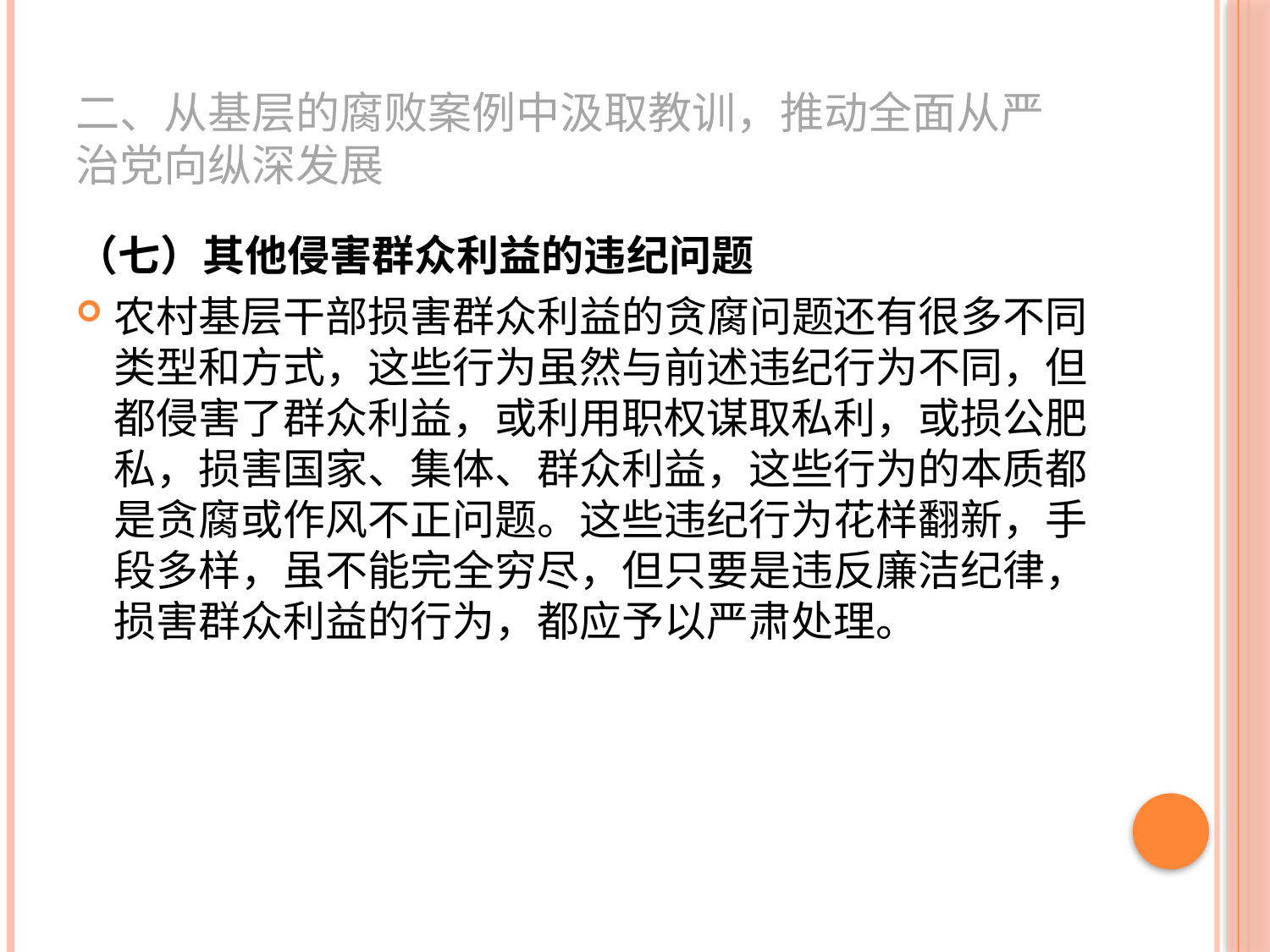

# 二、从基层的腐败案例中汲取教训，推动全面从严治党向纵深发展
（七）其他侵害群众利益的违纪问题
农村基层干部损害群众利益的贪腐问题还有很多不同类型和方式，这些行为虽然与前述违纪行为不同，但都侵害了群众利益，或利用职权谋取私利，或损公肥私，损害国家、集体、群众利益，这些行为的本质都是贪腐或作风不正问题。这些违纪行为花样翻新，手段多样，虽不能完全穷尽，但只要是违反廉洁纪律，损害群众利益的行为，都应予以严肃处理。